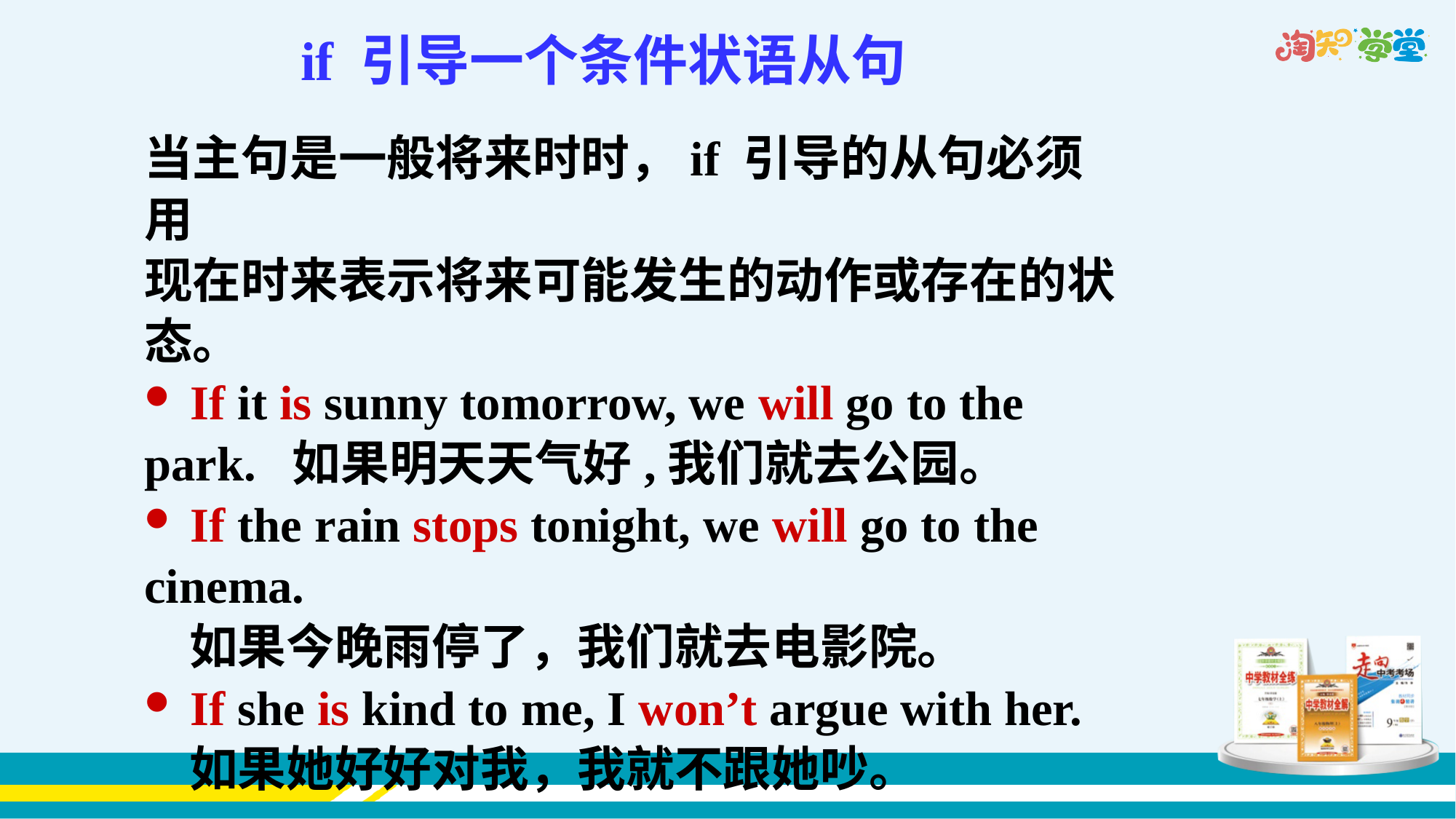

if 引导一个条件状语从句
当主句是一般将来时时，if 引导的从句必须用
现在时来表示将来可能发生的动作或存在的状态。
 If it is sunny tomorrow, we will go to the park.  如果明天天气好,我们就去公园。
 If the rain stops tonight, we will go to the cinema.
   如果今晚雨停了，我们就去电影院。
 If she is kind to me, I won’t argue with her.
   如果她好好对我，我就不跟她吵。